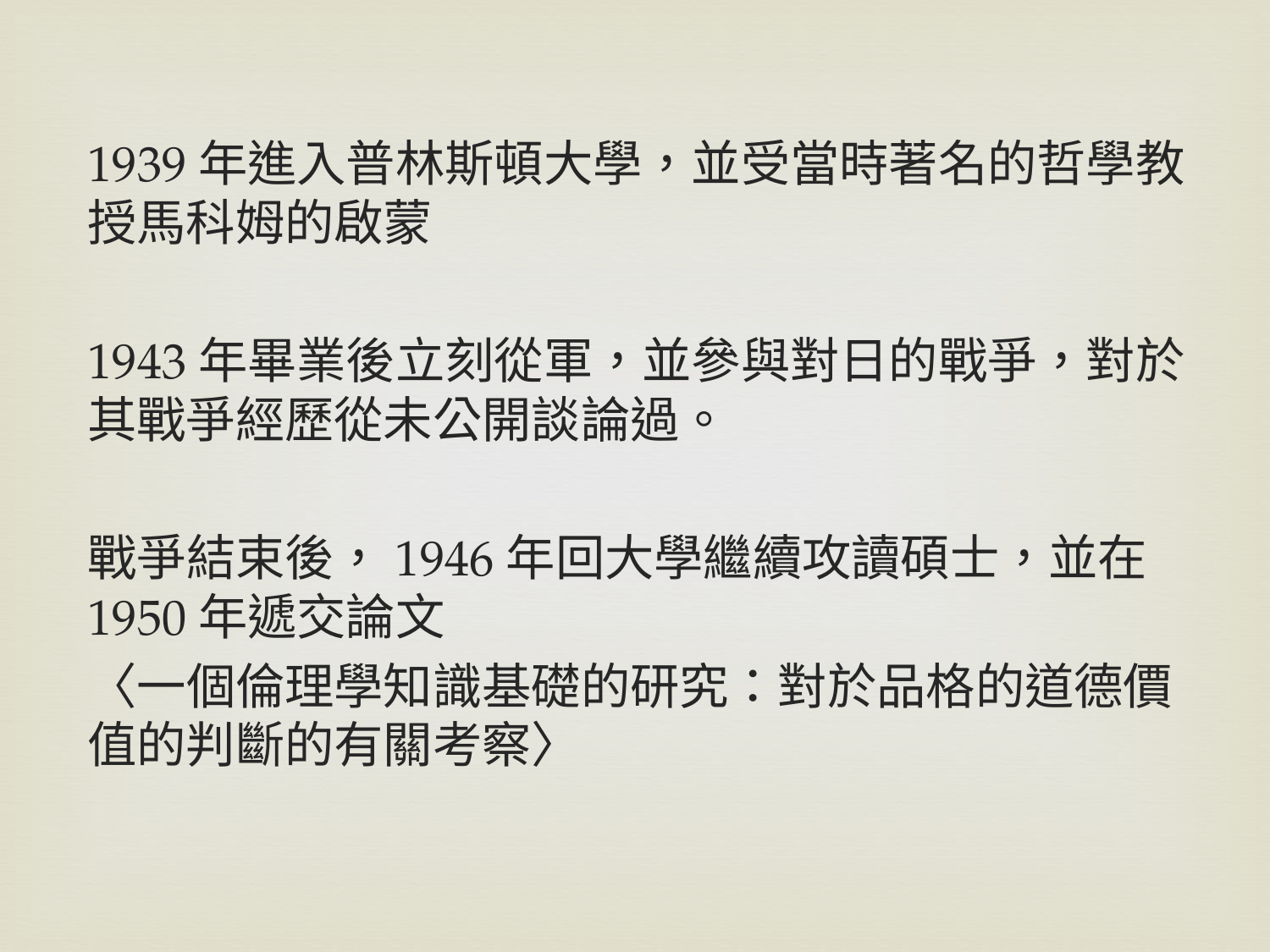

1939年進入普林斯頓大學，並受當時著名的哲學教授馬科姆的啟蒙

1943年畢業後立刻從軍，並參與對日的戰爭，對於其戰爭經歷從未公開談論過。

戰爭結束後，1946年回大學繼續攻讀碩士，並在1950年遞交論文
〈一個倫理學知識基礎的研究：對於品格的道德價值的判斷的有關考察〉